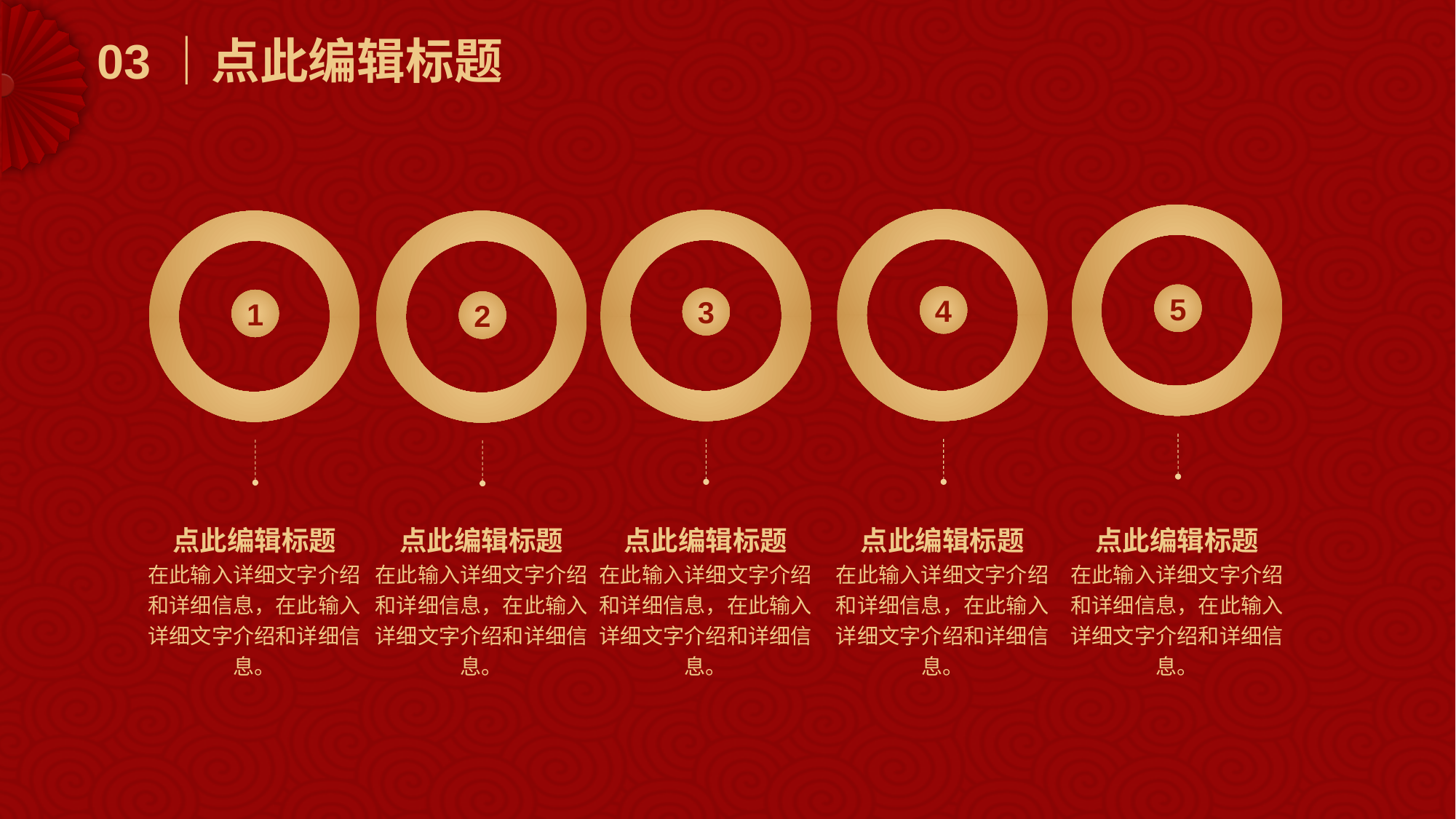

03｜点此编辑标题

5
4
3
1
2

点此编辑标题
在此输入详细文字介绍和详细信息，在此输入详细文字介绍和详细信息。
点此编辑标题
在此输入详细文字介绍和详细信息，在此输入详细文字介绍和详细信息。
点此编辑标题
在此输入详细文字介绍和详细信息，在此输入详细文字介绍和详细信息。
点此编辑标题
在此输入详细文字介绍和详细信息，在此输入详细文字介绍和详细信息。
点此编辑标题
在此输入详细文字介绍和详细信息，在此输入详细文字介绍和详细信息。